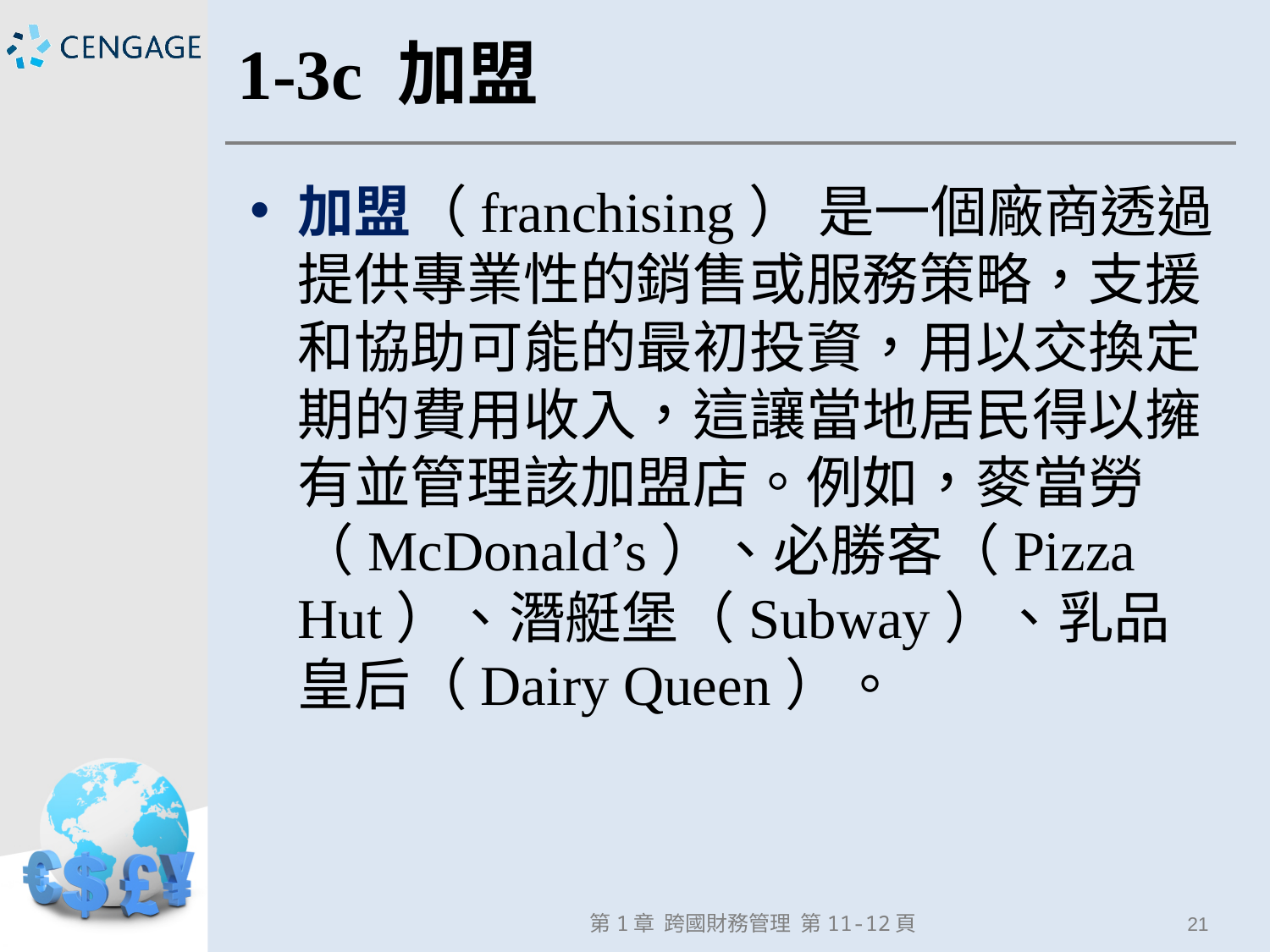

# 1-3c 加盟
加盟（franchising） 是一個廠商透過提供專業性的銷售或服務策略，支援和協助可能的最初投資，用以交換定期的費用收入，這讓當地居民得以擁有並管理該加盟店。例如，麥當勞（McDonald’s）、必勝客（Pizza Hut）、潛艇堡（Subway）、乳品皇后（Dairy Queen）。
第1章  跨國財務管理  第11-12頁
21